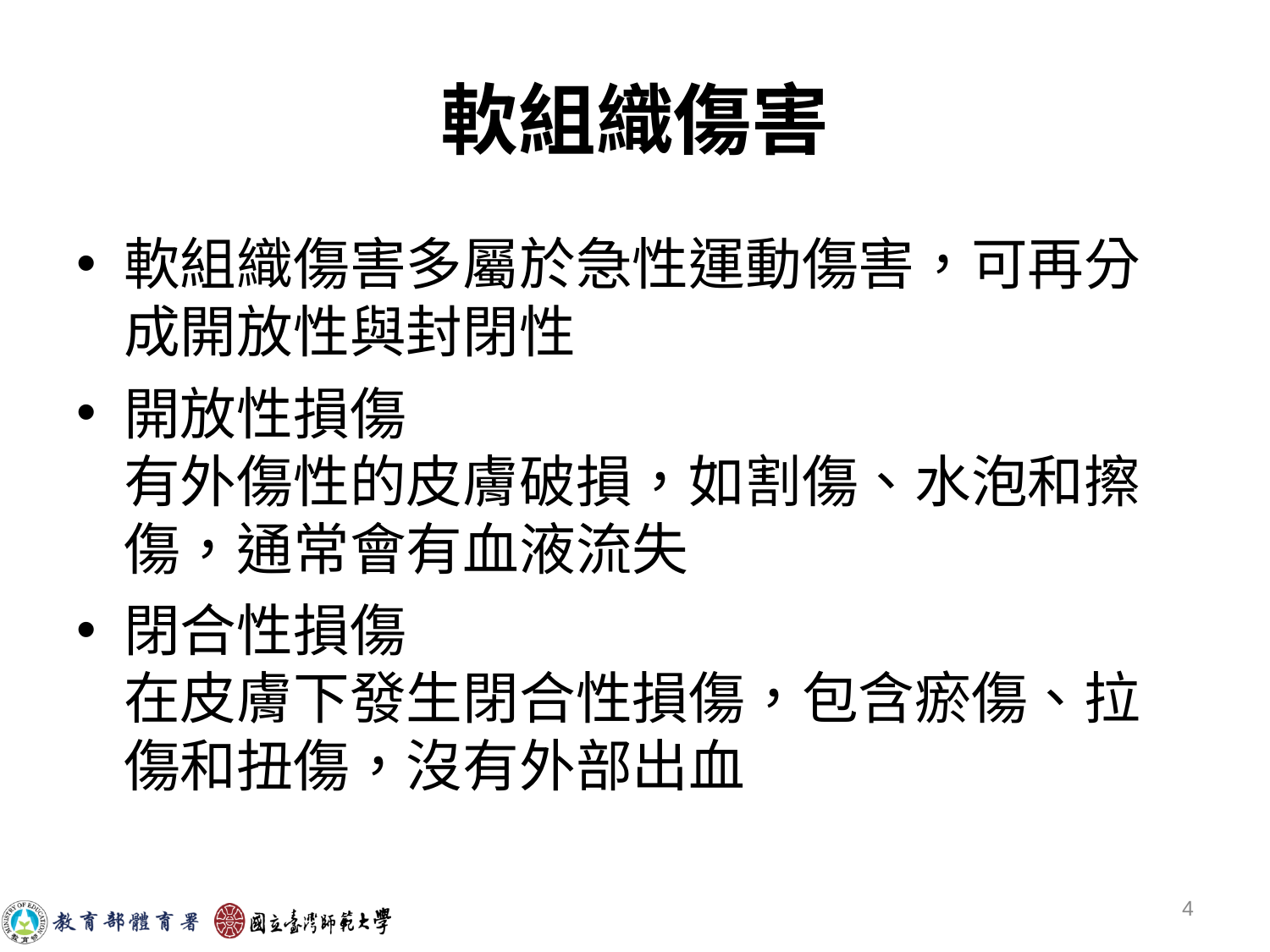

# 軟組織傷害
軟組織傷害多屬於急性運動傷害，可再分成開放性與封閉性
開放性損傷
有外傷性的皮膚破損，如割傷、水泡和擦傷，通常會有血液流失
閉合性損傷
在皮膚下發生閉合性損傷，包含瘀傷、拉傷和扭傷，沒有外部出血
4